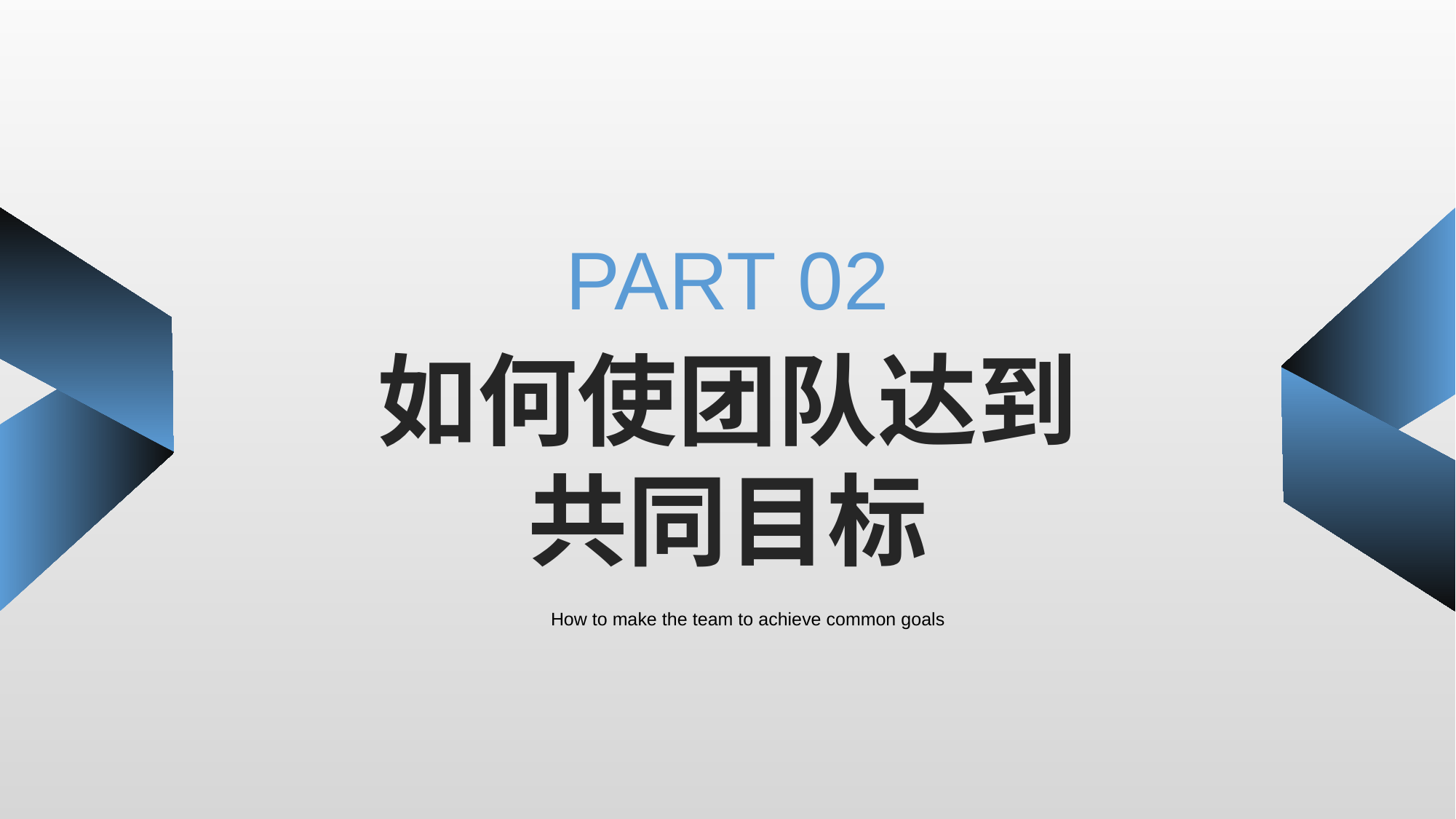

PART 02
如何使团队达到共同目标
How to make the team to achieve common goals